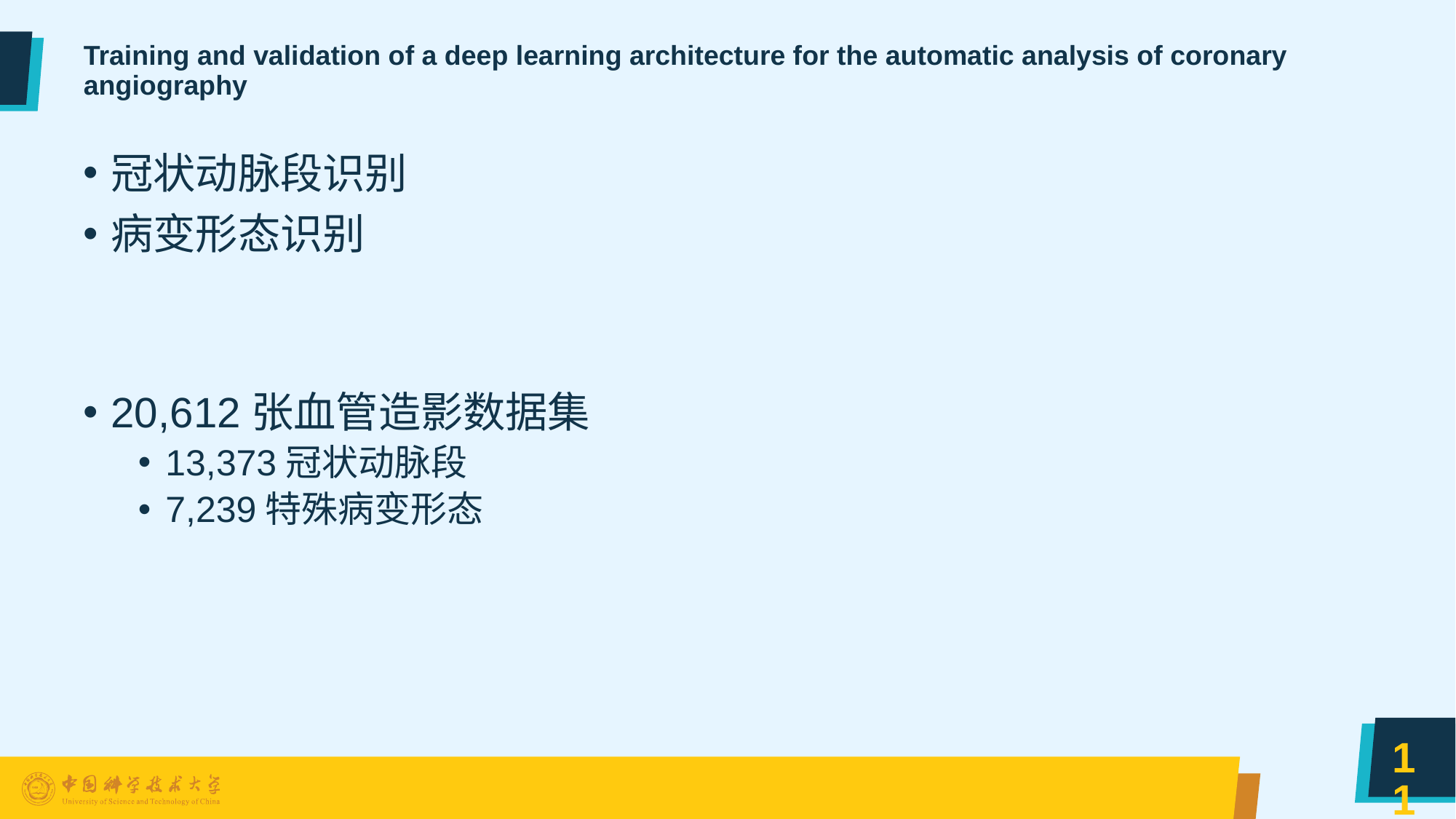

# Training and validation of a deep learning architecture for the automatic analysis of coronary angiography
冠状动脉段识别
病变形态识别
20,612张血管造影数据集
13,373冠状动脉段
7,239特殊病变形态
11